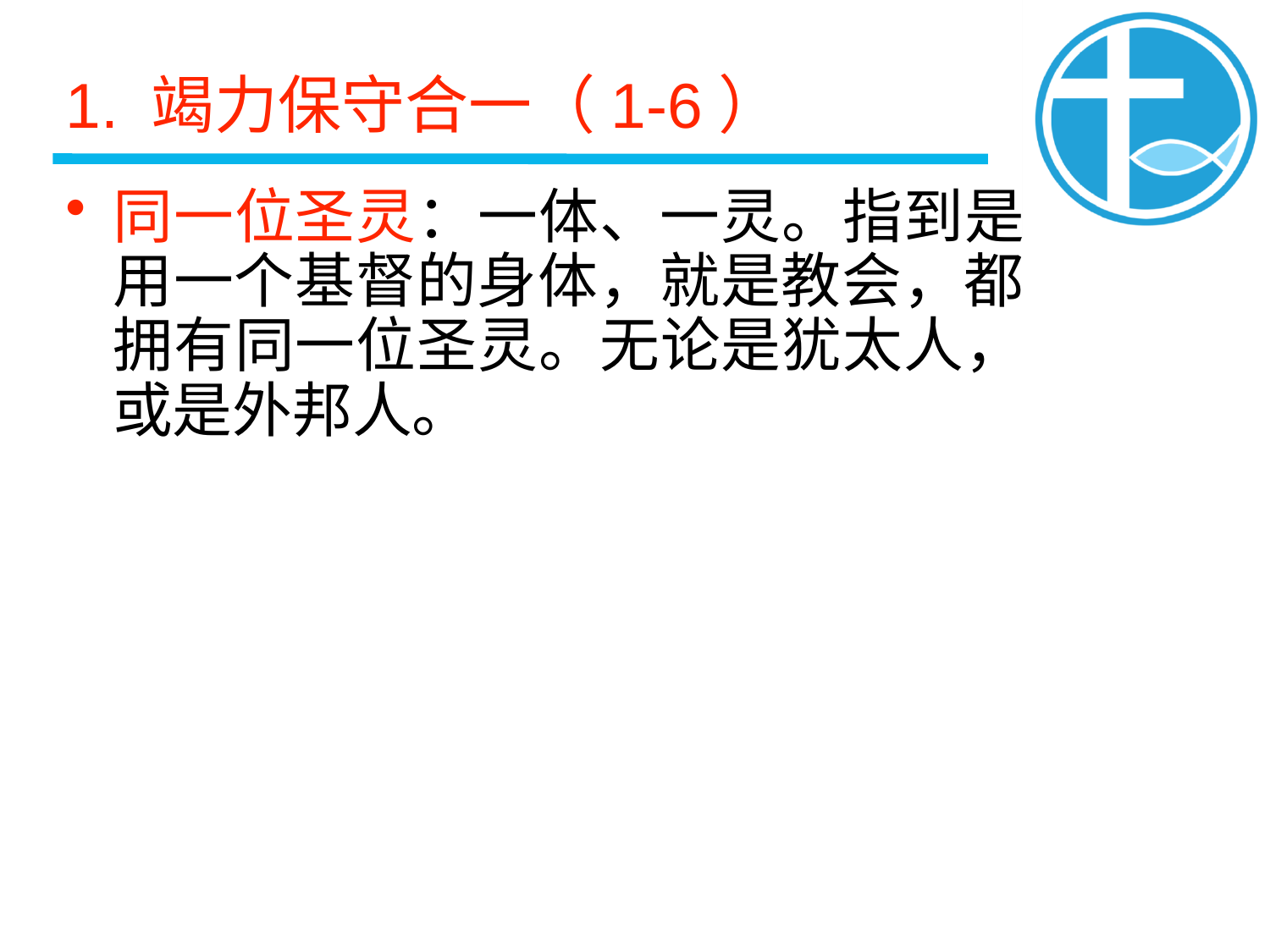

1. 竭力保守合一（1-6）
同一位圣灵：一体、一灵。指到是用一个基督的身体，就是教会，都拥有同一位圣灵。无论是犹太人，或是外邦人。